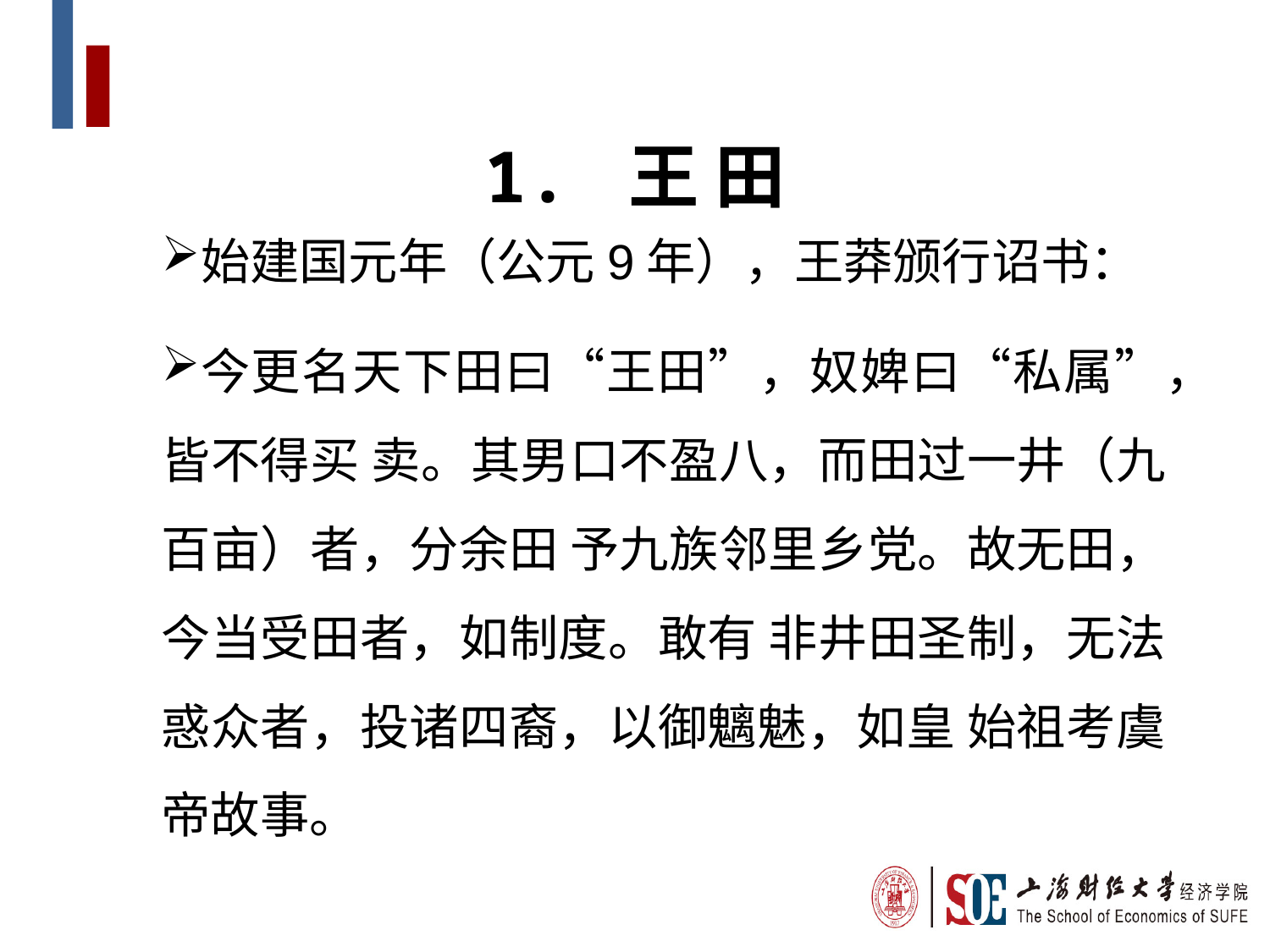

1. 王 田
始建国元年（公元9年），王莽颁行诏书：
今更名天下田曰“王田”，奴婢曰“私属”，皆不得买 卖。其男口不盈八，而田过一井（九百亩）者，分余田 予九族邻里乡党。故无田，今当受田者，如制度。敢有 非井田圣制，无法惑众者，投诸四裔，以御魑魅，如皇 始祖考虞帝故事。